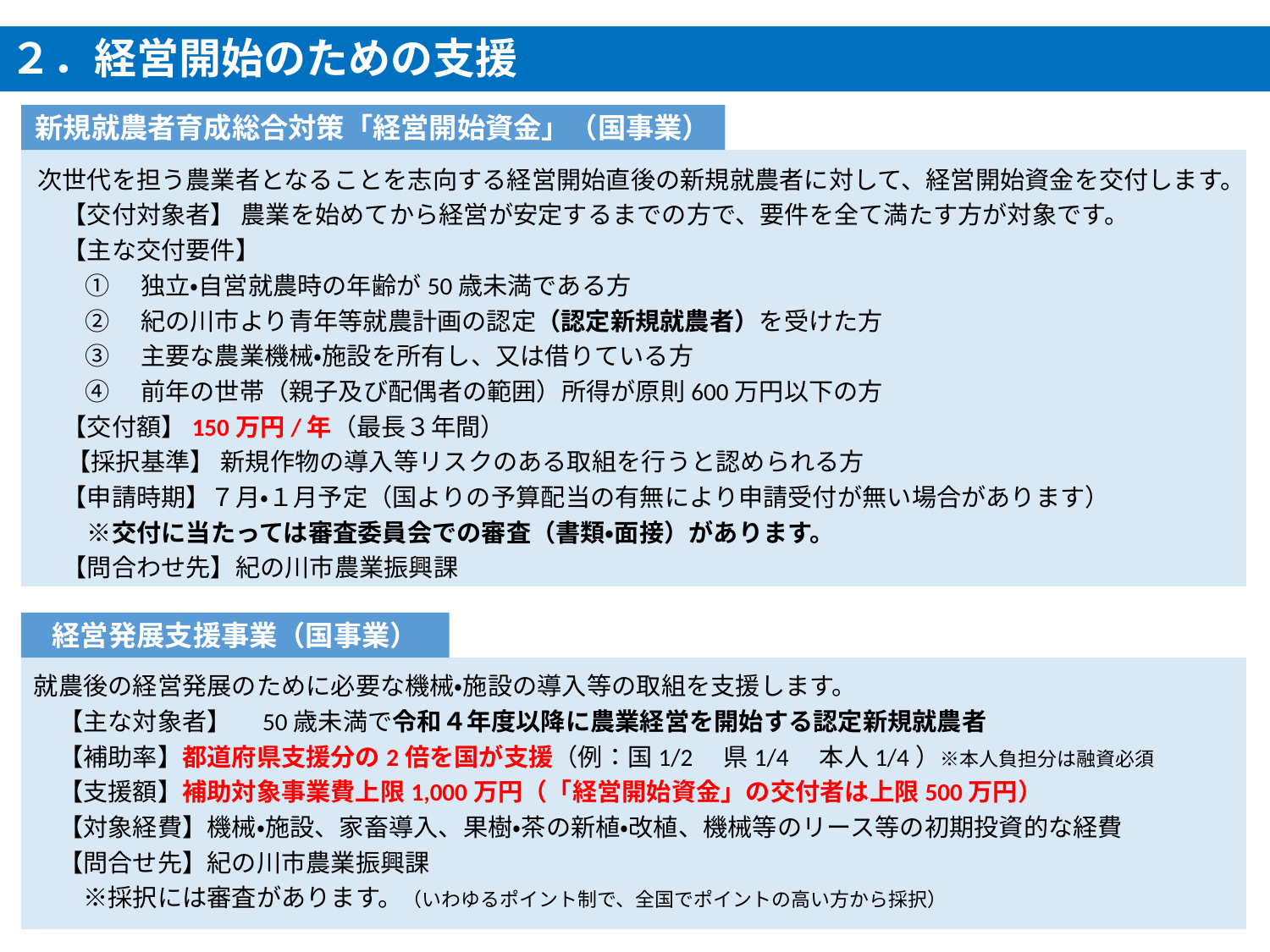

２．経営開始のための支援
新規就農者育成総合対策「経営開始資金」（国事業）

次世代を担う農業者となることを志向する経営開始直後の新規就農者に対して、経営開始資金を交付します。
　【交付対象者】 農業を始めてから経営が安定するまでの方で、要件を全て満たす方が対象です。
　【主な交付要件】
①　独立・自営就農時の年齢が50歳未満である方
②　紀の川市より青年等就農計画の認定（認定新規就農者）を受けた方
③　主要な農業機械・施設を所有し、又は借りている方
④　前年の世帯（親子及び配偶者の範囲）所得が原則600万円以下の方
　【交付額】150万円/年（最長３年間）
    【採択基準】 新規作物の導入等リスクのある取組を行うと認められる方
　【申請時期】７月・１月予定（国よりの予算配当の有無により申請受付が無い場合があります）
　　※交付に当たっては審査委員会での審査（書類・面接）があります。
　【問合わせ先】紀の川市農業振興課
経営発展支援事業（国事業）

就農後の経営発展のために必要な機械・施設の導入等の取組を支援します。
　【主な対象者】　50歳未満で令和４年度以降に農業経営を開始する認定新規就農者
　【補助率】都道府県支援分の2倍を国が支援（例：国1/2　県1/4　本人1/4）※本人負担分は融資必須
　【支援額】補助対象事業費上限1,000万円（「経営開始資金」の交付者は上限500万円）
　【対象経費】機械・施設、家畜導入、果樹・茶の新植・改植、機械等のリース等の初期投資的な経費
　【問合せ先】紀の川市農業振興課
　　※採択には審査があります。（いわゆるポイント制で、全国でポイントの高い方から採択）